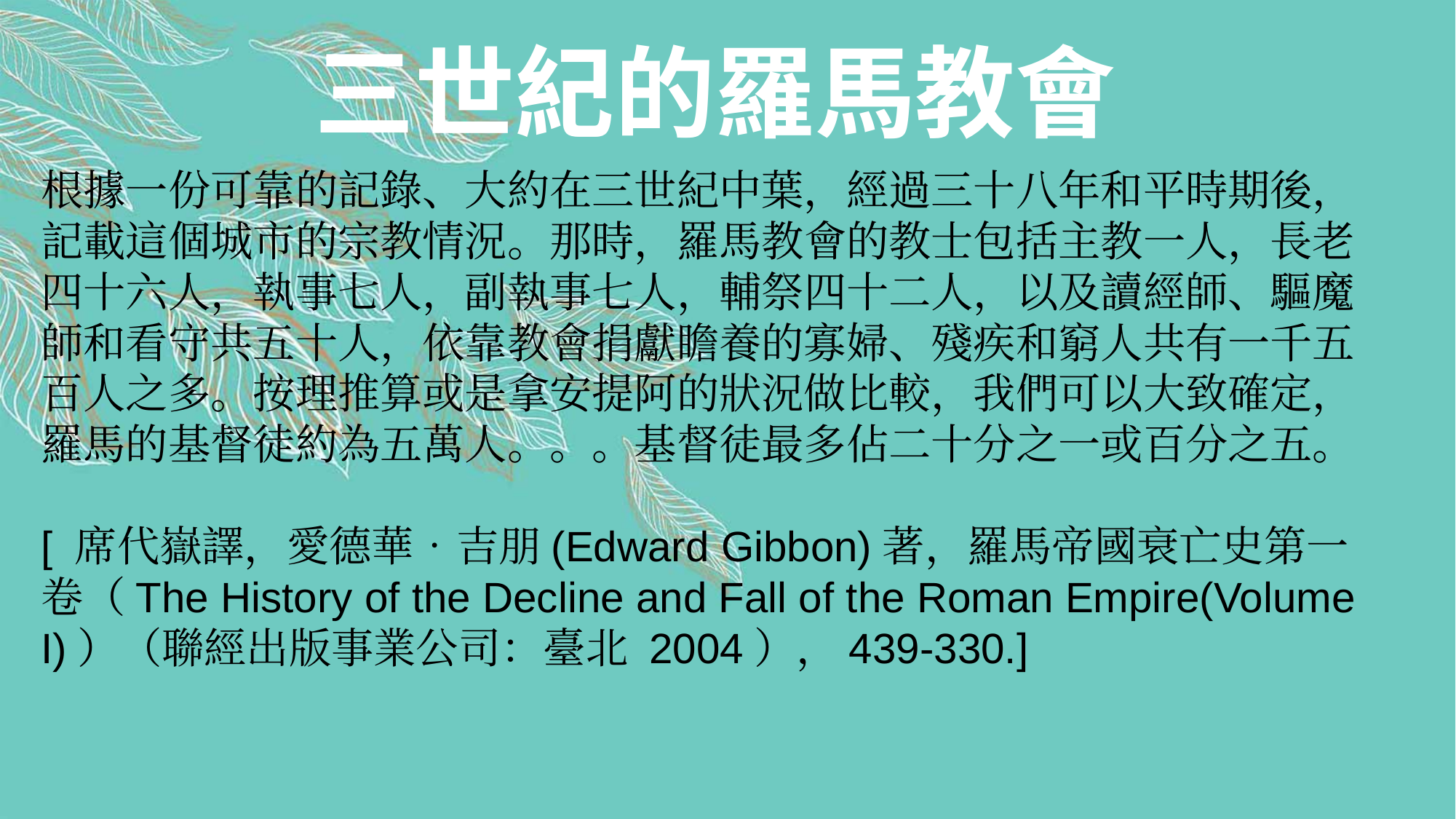

三世紀的羅馬教會
根據一份可靠的記錄、大約在三世紀中葉，經過三十八年和平時期後，記載這個城市的宗教情況。那時，羅馬教會的教士包括主教一人，長老四十六人，執事七人，副執事七人，輔祭四十二人，以及讀經師、驅魔師和看守共五十人，依靠教會捐獻瞻養的寡婦、殘疾和窮人共有一千五百人之多。按理推算或是拿安提阿的狀況做比較，我們可以大致確定，羅馬的基督徒約為五萬人。。。基督徒最多佔二十分之一或百分之五。

[ 席代嶽譯，愛德華‧吉朋(Edward Gibbon)著，羅馬帝國衰亡史第一卷（The History of the Decline and Fall of the Roman Empire(Volume I)）（聯經出版事業公司：臺北 2004），439-330.]